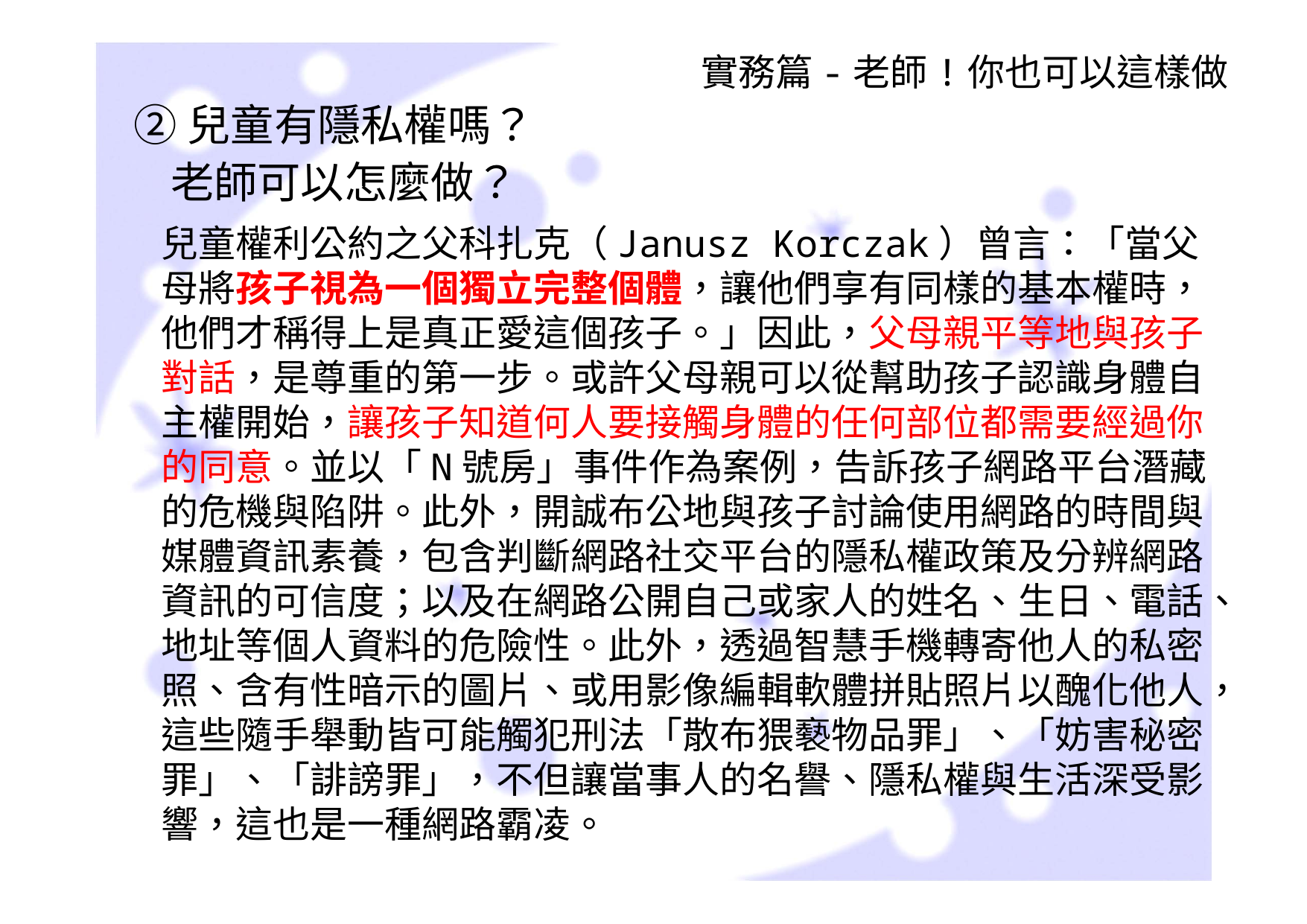

實務篇-老師!你也可以這樣做
②兒童有隱私權嗎？
老師可以怎麼做？
兒童權利公約之父科扎克（Janusz Korczak）曾言：「當父母將孩子視為一個獨立完整個體，讓他們享有同樣的基本權時，他們才稱得上是真正愛這個孩子。」因此，父母親平等地與孩子對話，是尊重的第一步。或許父母親可以從幫助孩子認識身體自主權開始，讓孩子知道何人要接觸身體的任何部位都需要經過你的同意。並以「N號房」事件作為案例，告訴孩子網路平台潛藏的危機與陷阱。此外，開誠布公地與孩子討論使用網路的時間與媒體資訊素養，包含判斷網路社交平台的隱私權政策及分辨網路資訊的可信度；以及在網路公開自己或家人的姓名、生日、電話、地址等個人資料的危險性。此外，透過智慧手機轉寄他人的私密照、含有性暗示的圖片、或用影像編輯軟體拼貼照片以醜化他人，這些隨手舉動皆可能觸犯刑法「散布猥褻物品罪」、「妨害秘密罪」、「誹謗罪」，不但讓當事人的名譽、隱私權與生活深受影響，這也是一種網路霸凌。